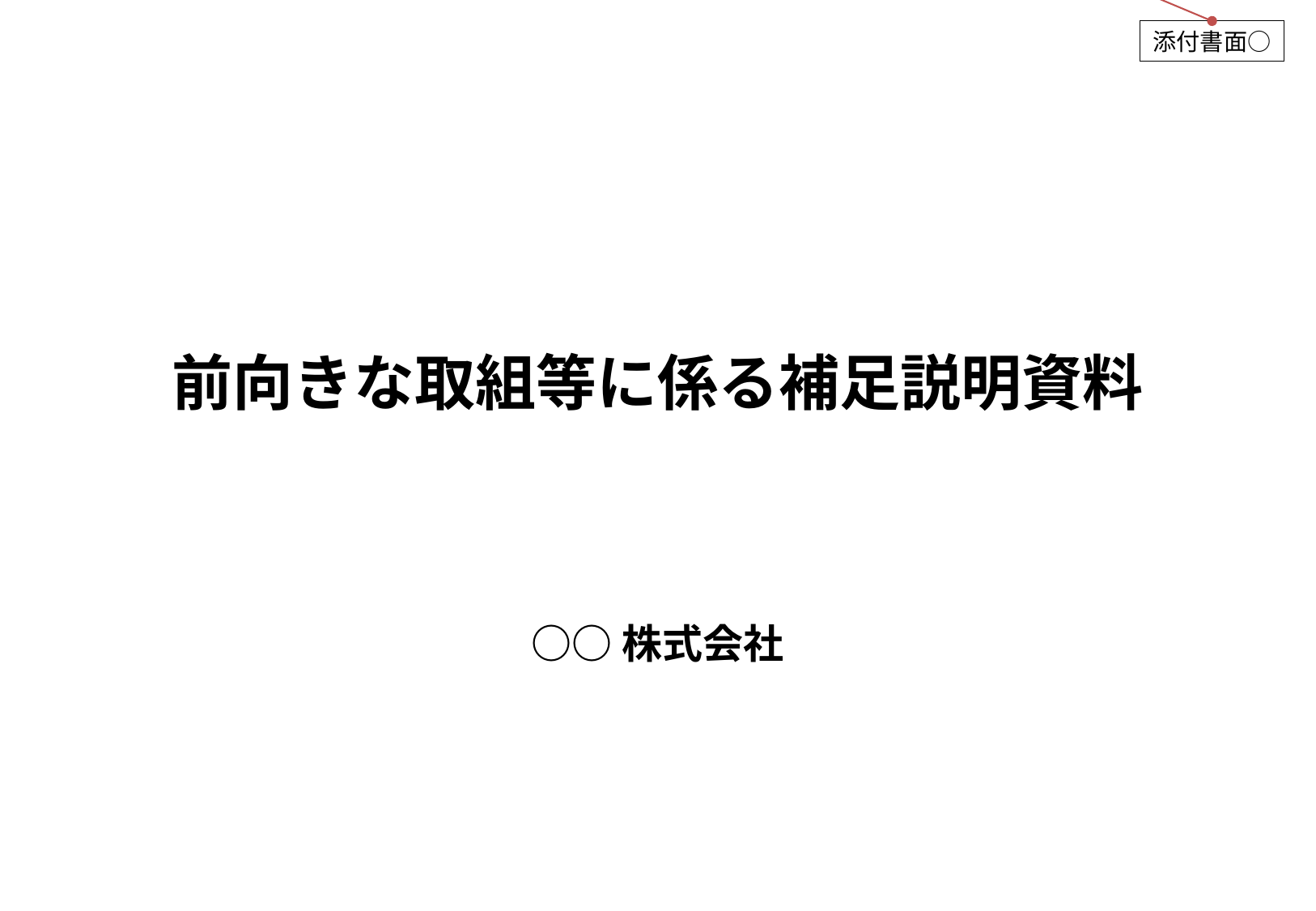

添付書類一式のナンバリングに合わせた番号を付す
添付書面○
# 前向きな取組等に係る補足説明資料
○○株式会社